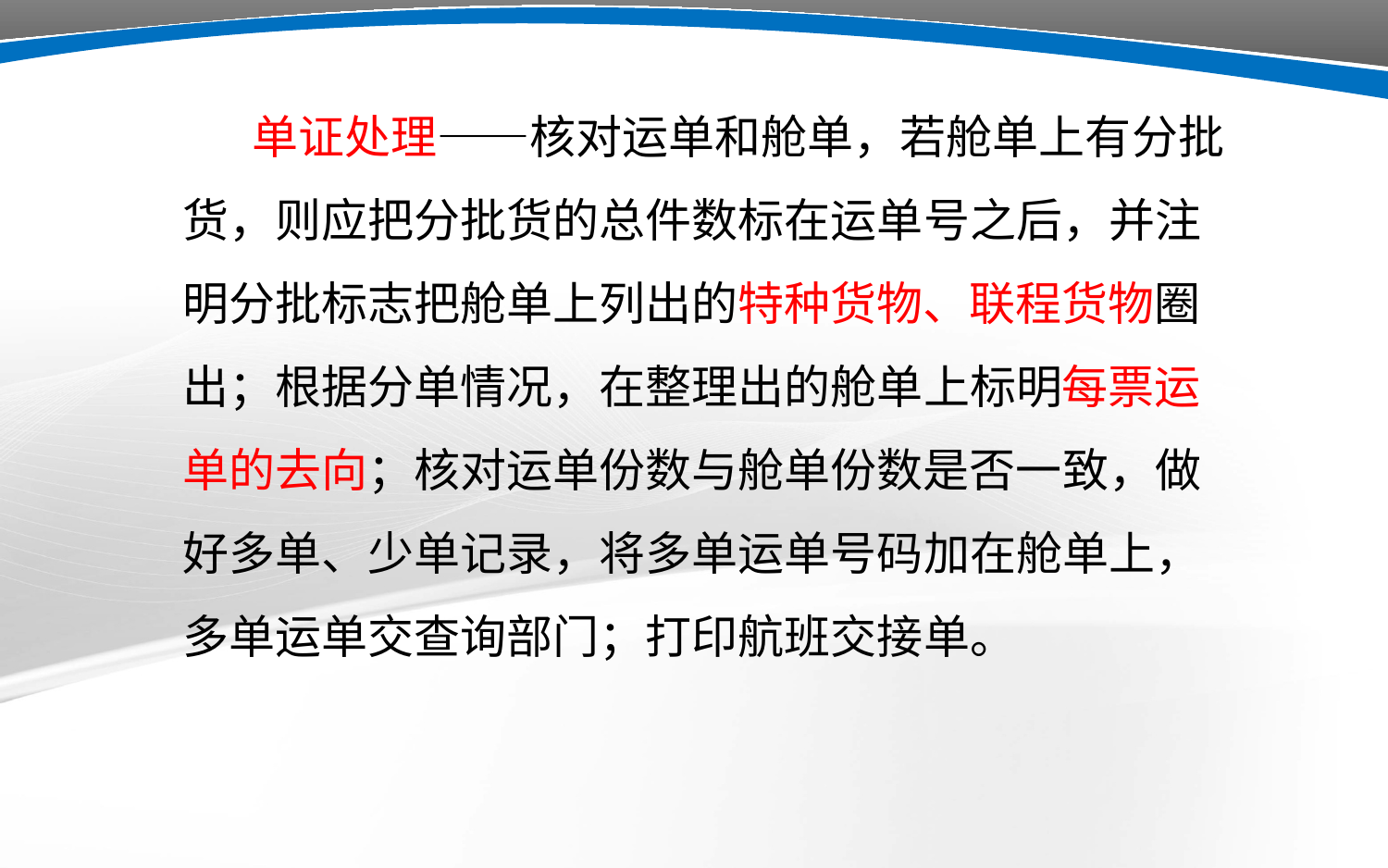

单证处理——核对运单和舱单，若舱单上有分批货，则应把分批货的总件数标在运单号之后，并注明分批标志把舱单上列出的特种货物、联程货物圈出；根据分单情况，在整理出的舱单上标明每票运单的去向；核对运单份数与舱单份数是否一致，做好多单、少单记录，将多单运单号码加在舱单上，多单运单交查询部门；打印航班交接单。